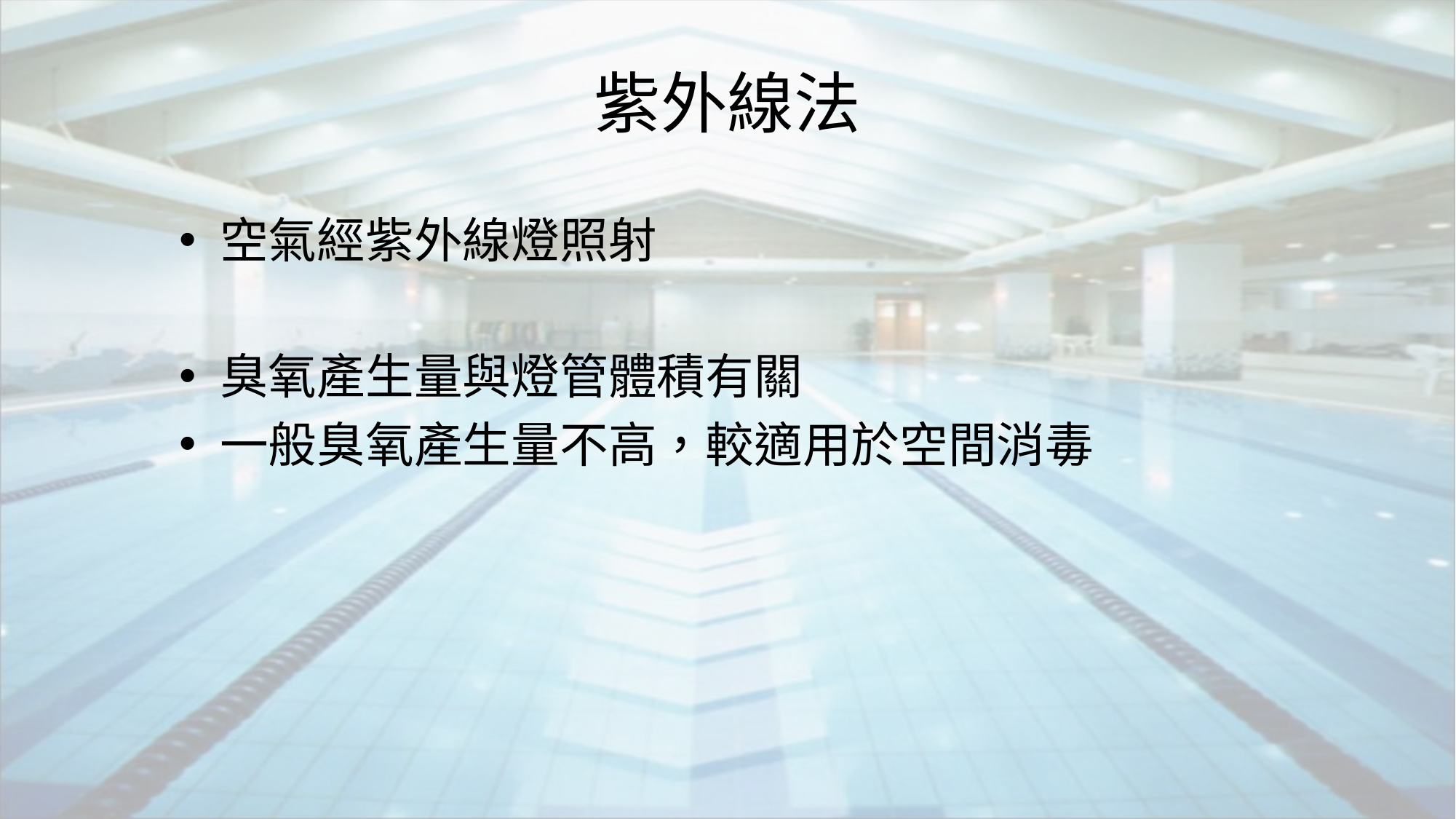

# 紫外線法
空氣經紫外線燈照射

臭氧產生量與燈管體積有關
一般臭氧產生量不高，較適用於空間消毒